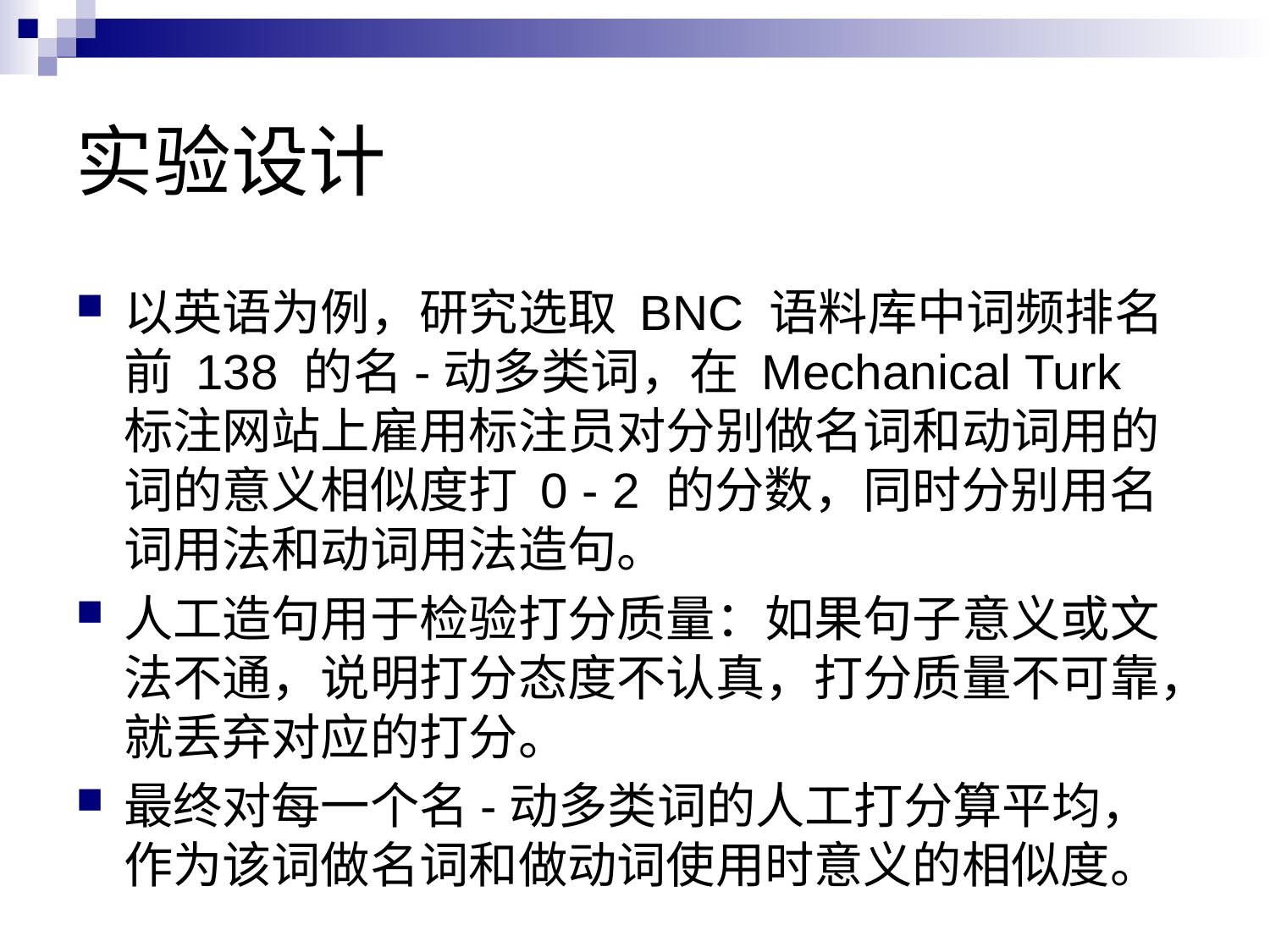

# 实验设计
以英语为例，研究选取 BNC 语料库中词频排名前 138 的名-动多类词，在 Mechanical Turk 标注网站上雇用标注员对分别做名词和动词用的词的意义相似度打 0 - 2 的分数，同时分别用名词用法和动词用法造句。
人工造句用于检验打分质量：如果句子意义或文法不通，说明打分态度不认真，打分质量不可靠，就丢弃对应的打分。
最终对每一个名-动多类词的人工打分算平均，作为该词做名词和做动词使用时意义的相似度。